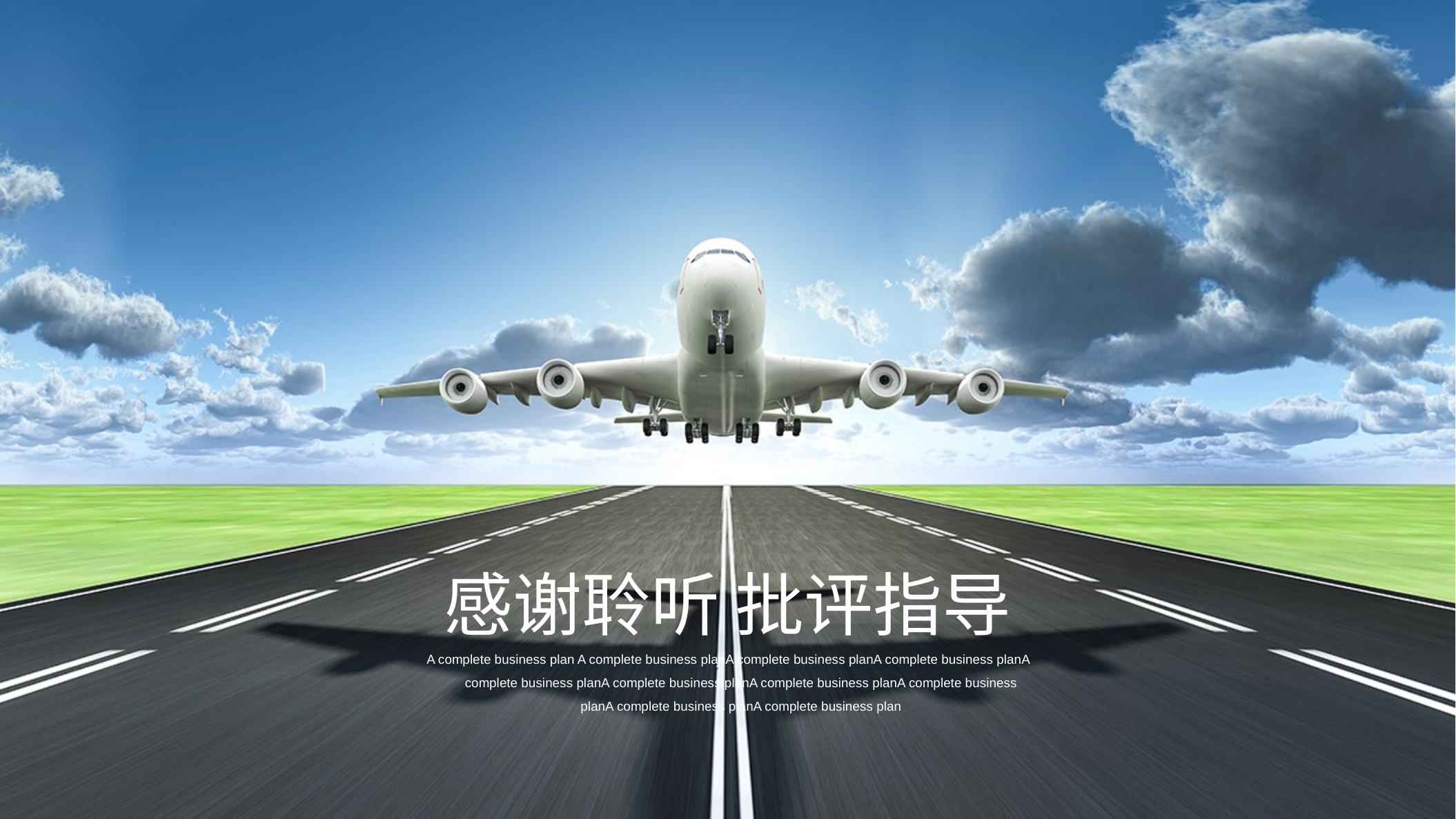

感谢聆听 批评指导
A complete business plan A complete business planA complete business planA complete business planA complete business planA complete business planA complete business planA complete business planA complete business planA complete business plan